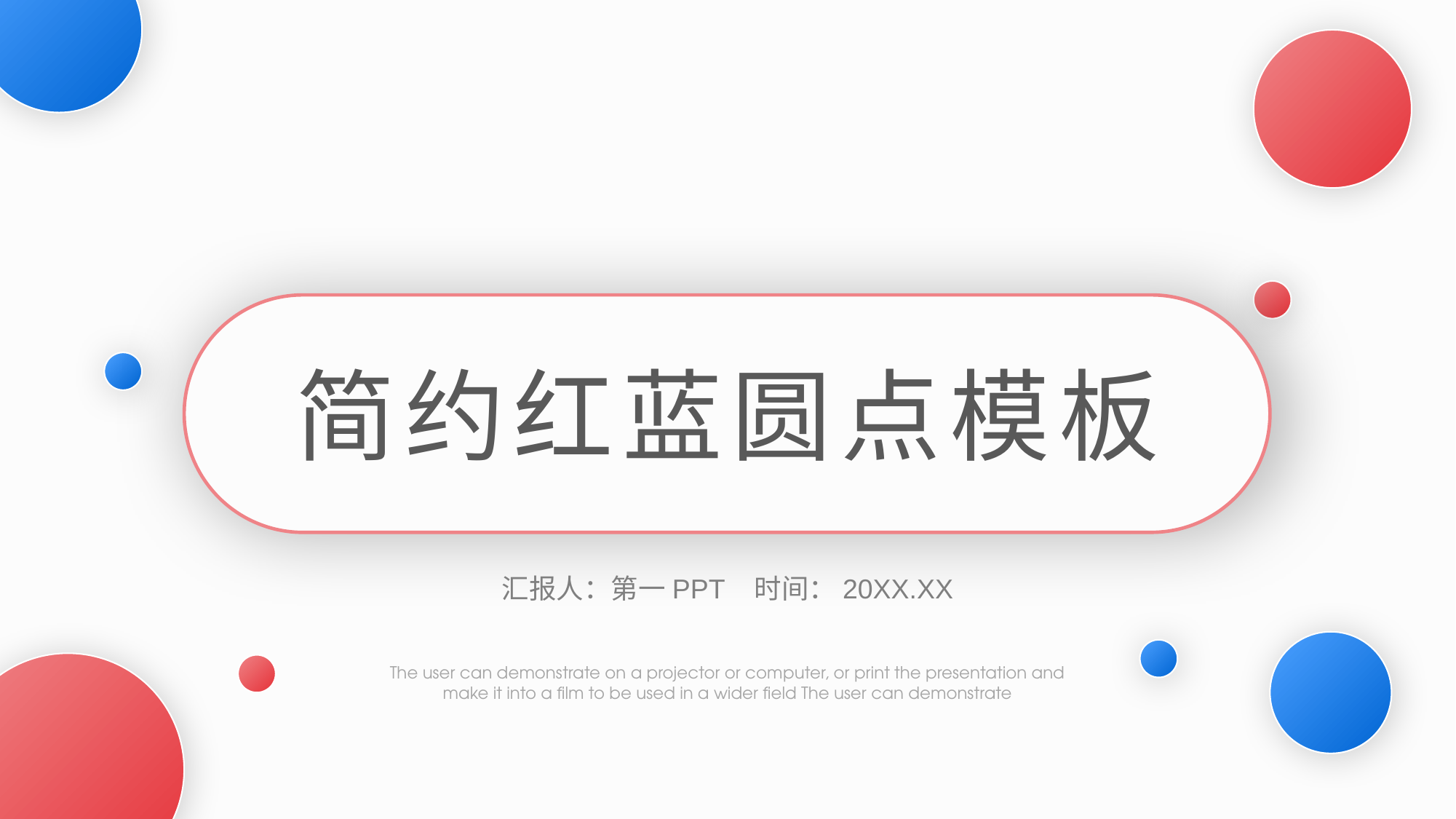

简约红蓝圆点模板

汇报人：第一PPT   时间：20XX.XX

The user can demonstrate on a projector or computer, or print the presentation and make it into a film to be used in a wider field The user can demonstrate